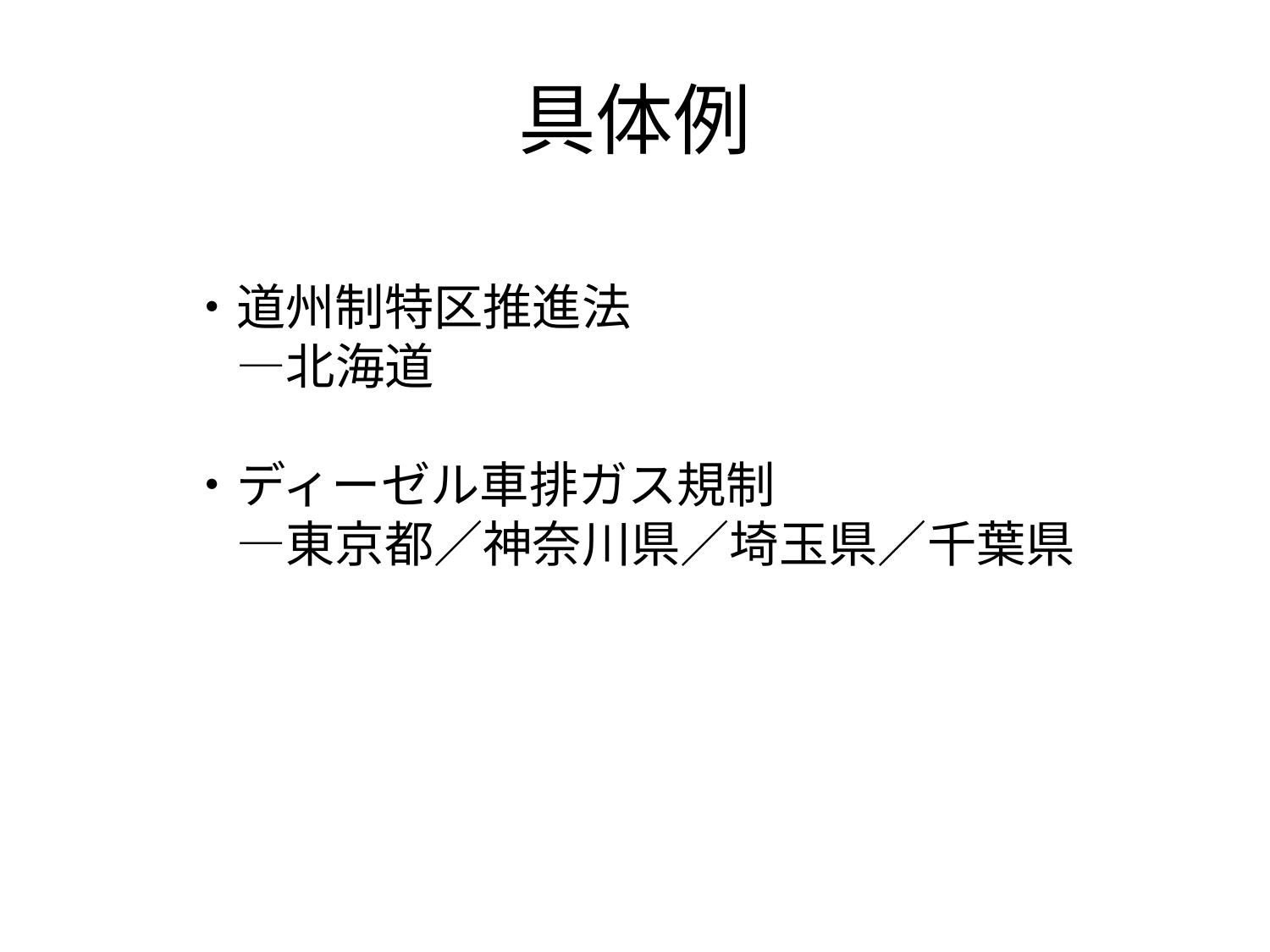

# 具体例
・道州制特区推進法
　―北海道

・ディーゼル車排ガス規制
　―東京都／神奈川県／埼玉県／千葉県